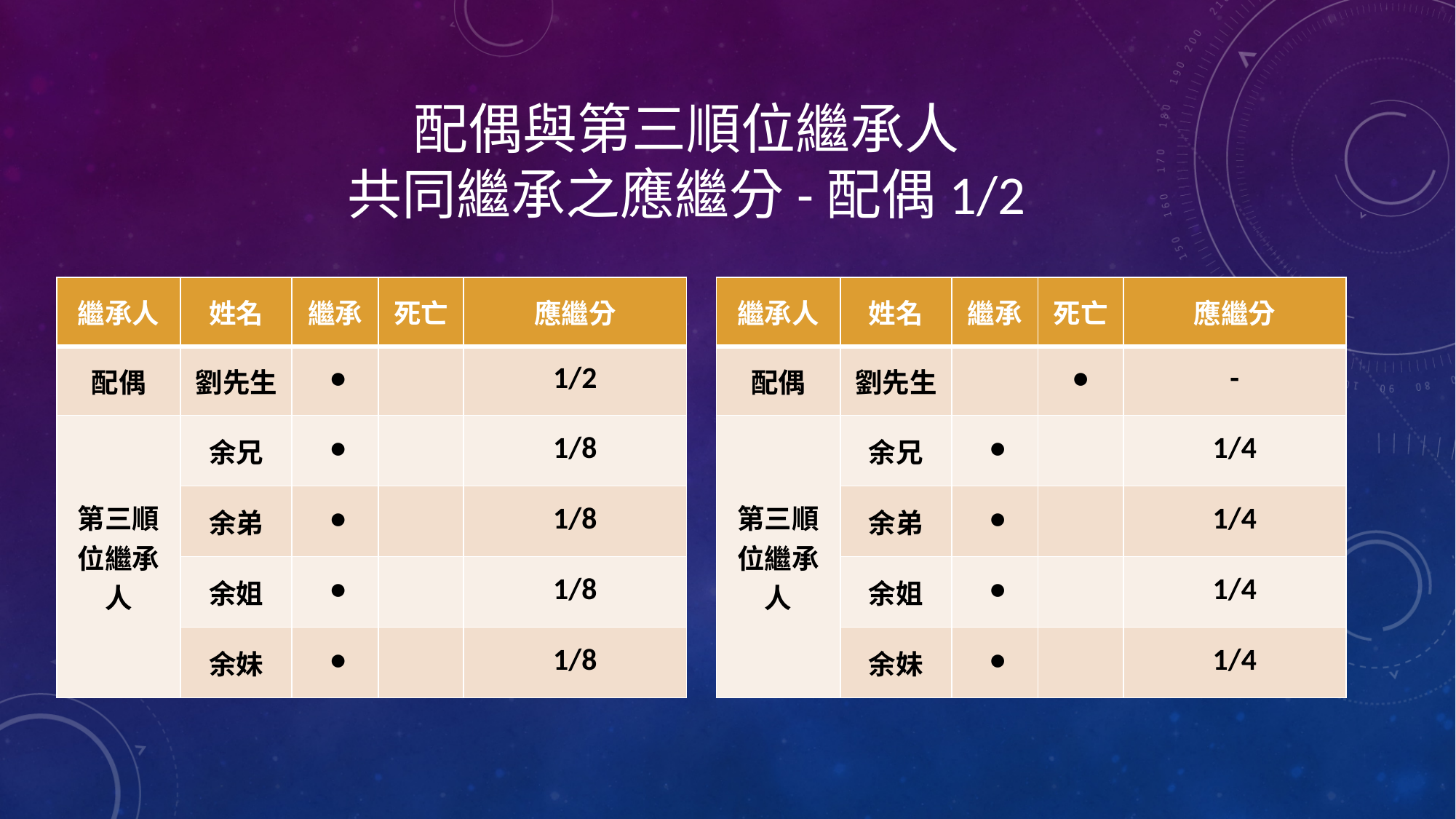

# 配偶與第三順位繼承人 共同繼承之應繼分-配偶1/2
| 繼承人 | 姓名 | 繼承 | 死亡 | 應繼分 |
| --- | --- | --- | --- | --- |
| 配偶 | 劉先生 | ● |  | 1/2 |
| 第三順位繼承人 | 余兄 | ● |  | 1/8 |
|  | 余弟 | ● |  | 1/8 |
|  | 余姐 | ● |  | 1/8 |
|  | 余妹 | ● |  | 1/8 |
| 繼承人 | 姓名 | 繼承 | 死亡 | 應繼分 |
| --- | --- | --- | --- | --- |
| 配偶 | 劉先生 |  | ● | - |
| 第三順位繼承人 | 余兄 | ● |  | 1/4 |
|  | 余弟 | ● |  | 1/4 |
|  | 余姐 | ● |  | 1/4 |
|  | 余妹 | ● |  | 1/4 |